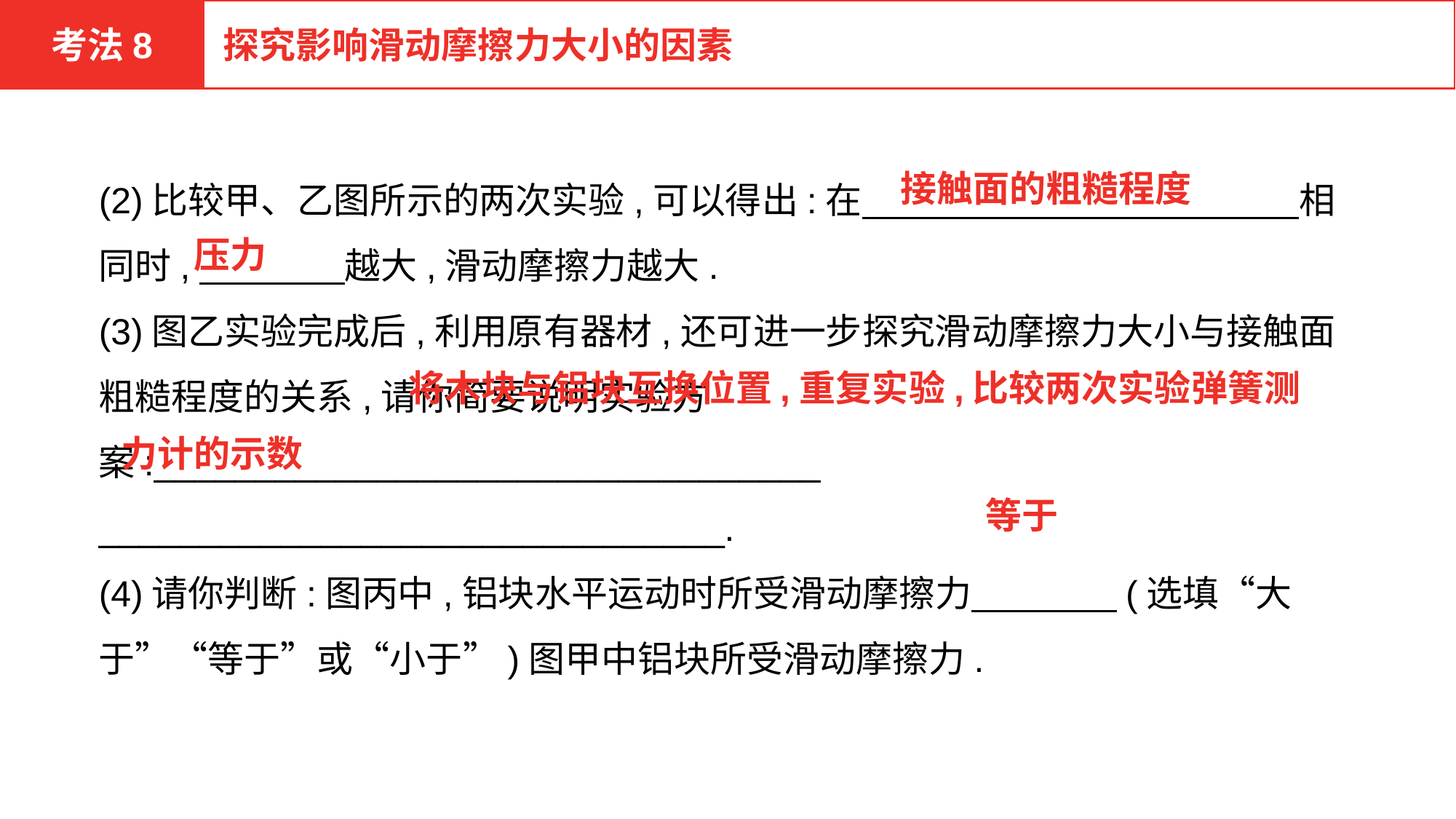

考法8
探究影响滑动摩擦力大小的因素
(2)比较甲、乙图所示的两次实验,可以得出:在　　　　　　　　　　　　相同时,　　　　越大,滑动摩擦力越大.
(3)图乙实验完成后,利用原有器材,还可进一步探究滑动摩擦力大小与接触面粗糙程度的关系,请你简要说明实验方案:_________________________________
_______________________________.
(4)请你判断:图丙中,铝块水平运动时所受滑动摩擦力　　　　(选填“大于”“等于”或“小于”)图甲中铝块所受滑动摩擦力.
接触面的粗糙程度
 压力
                                  将木块与铝块互换位置,重复实验,比较两次实验弹簧测力计的示数
 等于